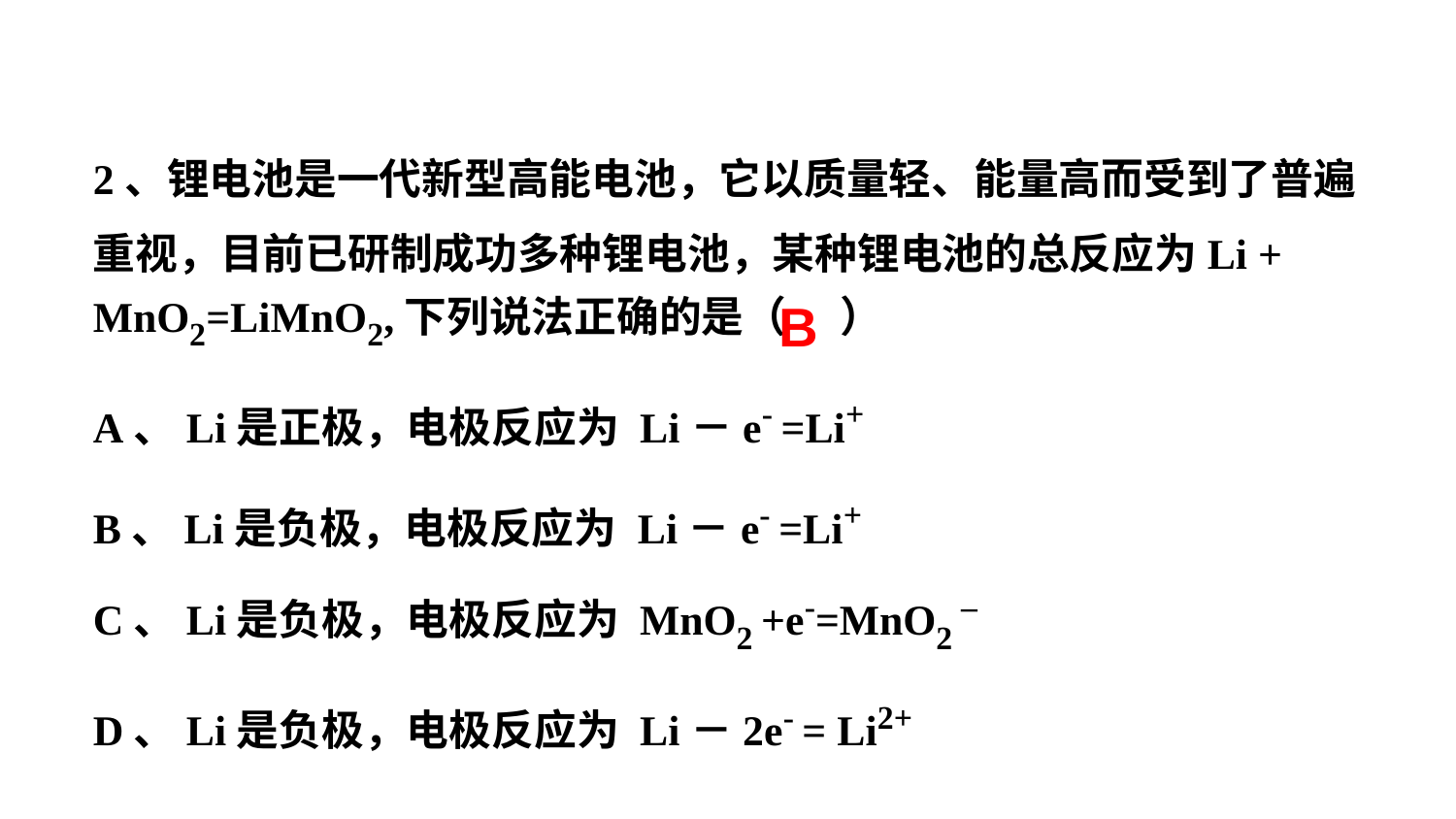

2、锂电池是一代新型高能电池，它以质量轻、能量高而受到了普遍重视，目前已研制成功多种锂电池，某种锂电池的总反应为Li + MnO2=LiMnO2,下列说法正确的是（     ）
A、Li是正极，电极反应为 Li－e- =Li+
B、Li是负极，电极反应为 Li－e- =Li+
C、Li是负极，电极反应为 MnO2 +e-=MnO2 –
D、Li是负极，电极反应为 Li－2e- = Li2+
B